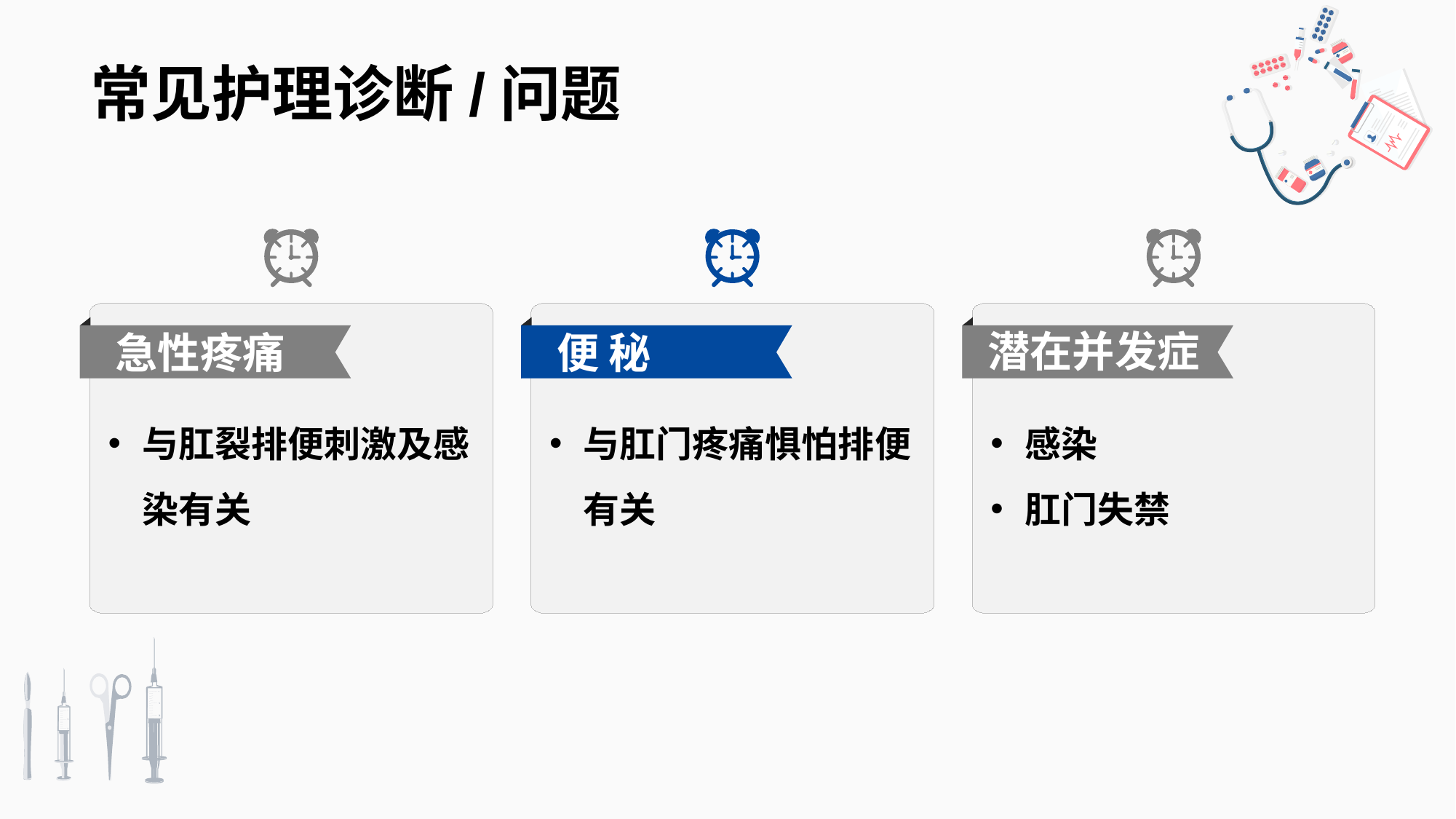

常见护理诊断/问题

急性疼痛
与肛裂排便刺激及感染有关

便 秘
与肛门疼痛惧怕排便有关

潜在并发症

感染
肛门失禁